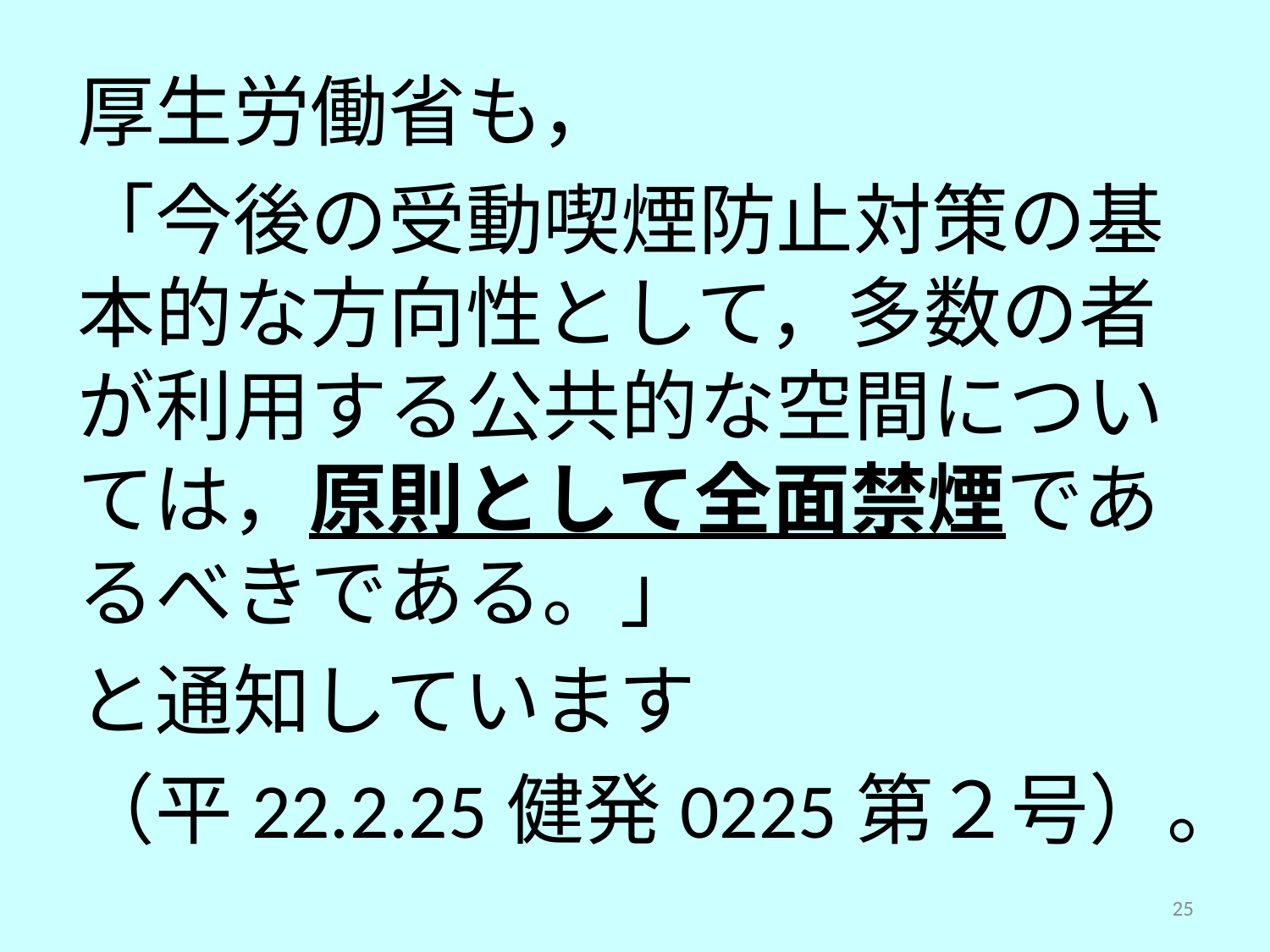

厚生労働省も，
「今後の受動喫煙防止対策の基本的な方向性として，多数の者が利用する公共的な空間については，原則として全面禁煙であるべきである。」
と通知しています
（平22.2.25健発0225第２号）。

25